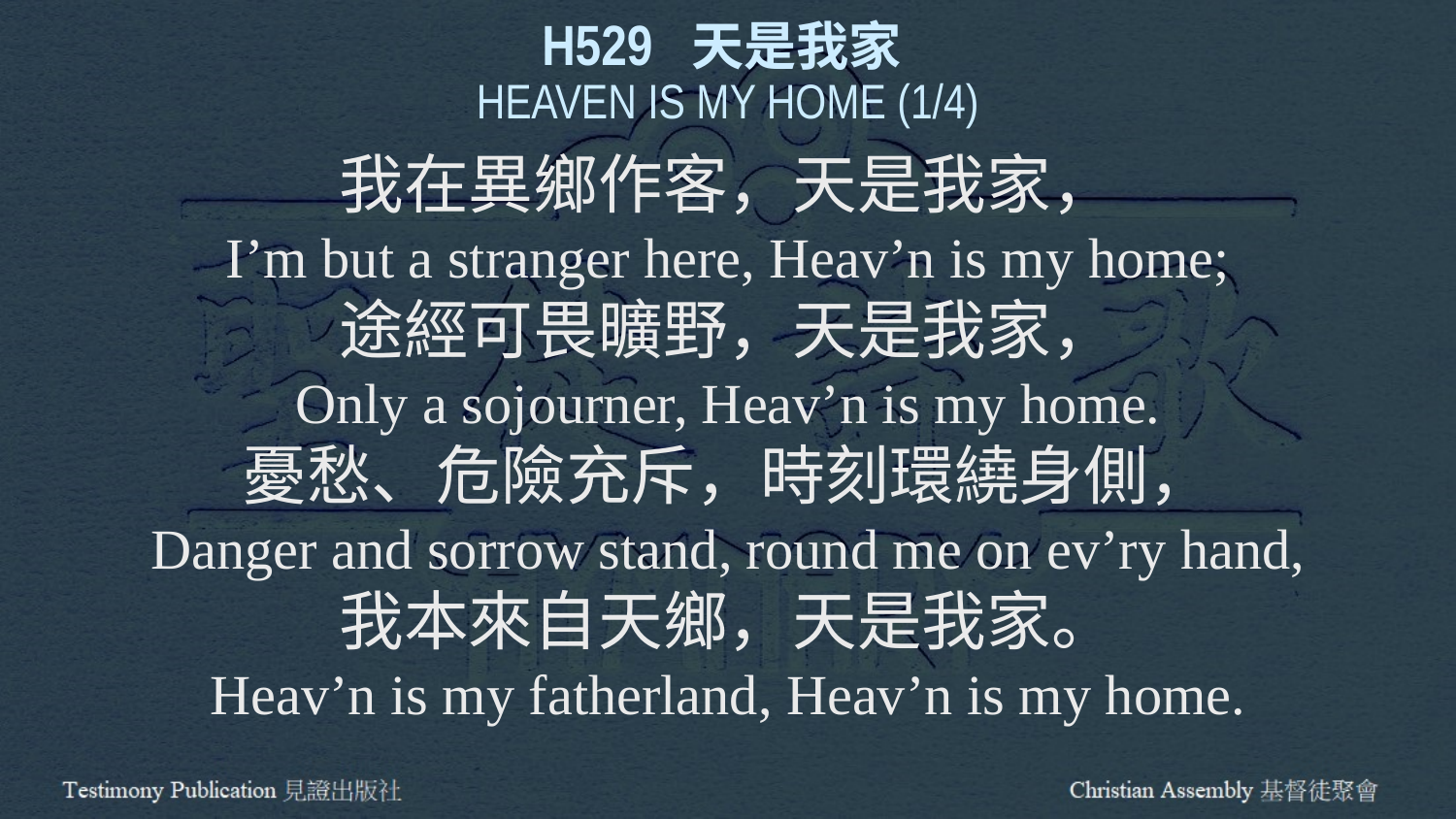

H529  天是我家
HEAVEN IS MY HOME (1/4)

我在異鄉作客，天是我家，
I’m but a stranger here, Heav’n is my home;
途經可畏曠野，天是我家，
Only a sojourner, Heav’n is my home.
憂愁、危險充斥，時刻環繞身側，
Danger and sorrow stand, round me on ev’ry hand,
我本來自天鄉，天是我家。
Heav’n is my fatherland, Heav’n is my home.